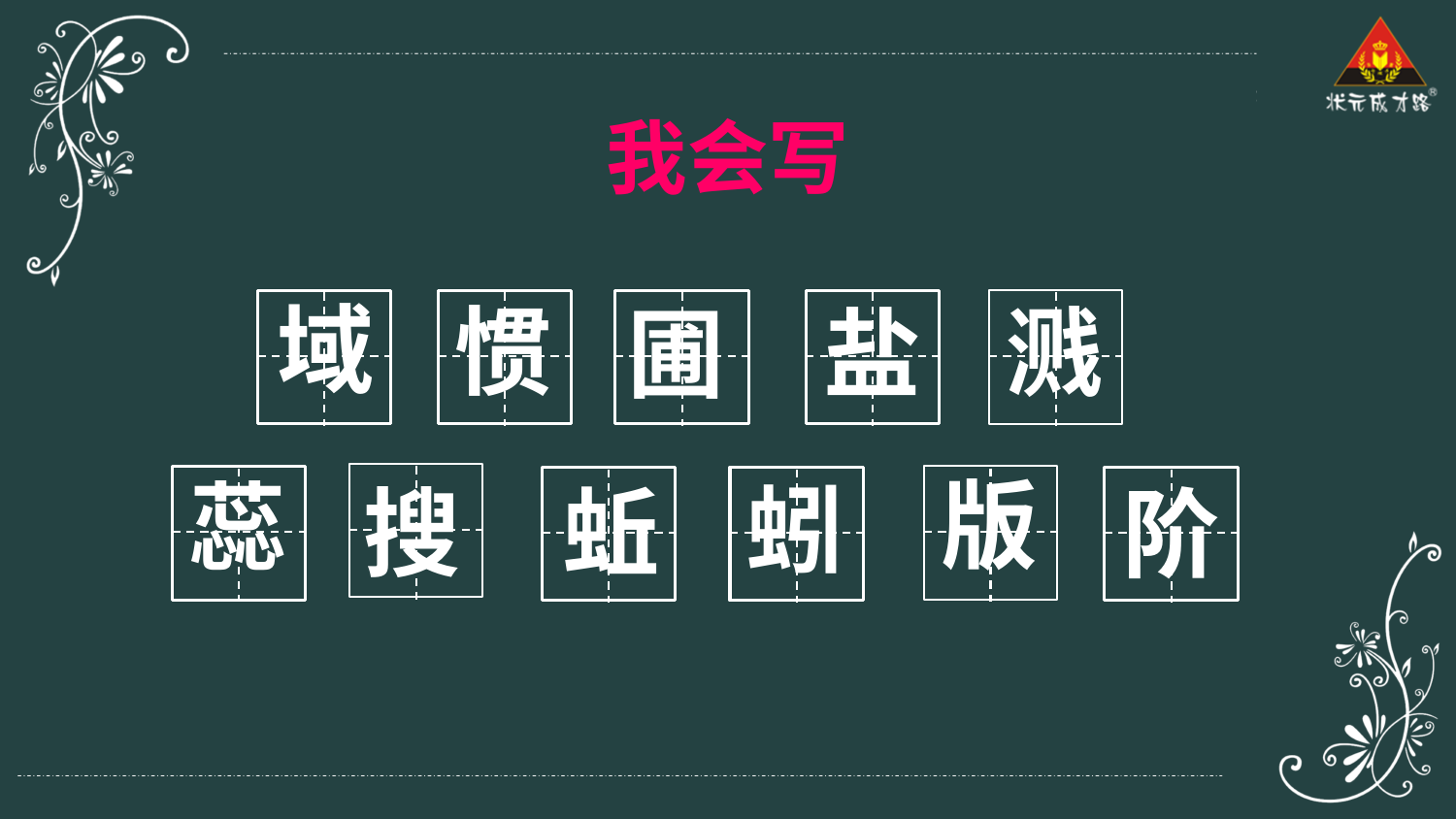

我会写
域
惯
溅
盐
圃

版
蕊
蚓

搜
蚯

阶